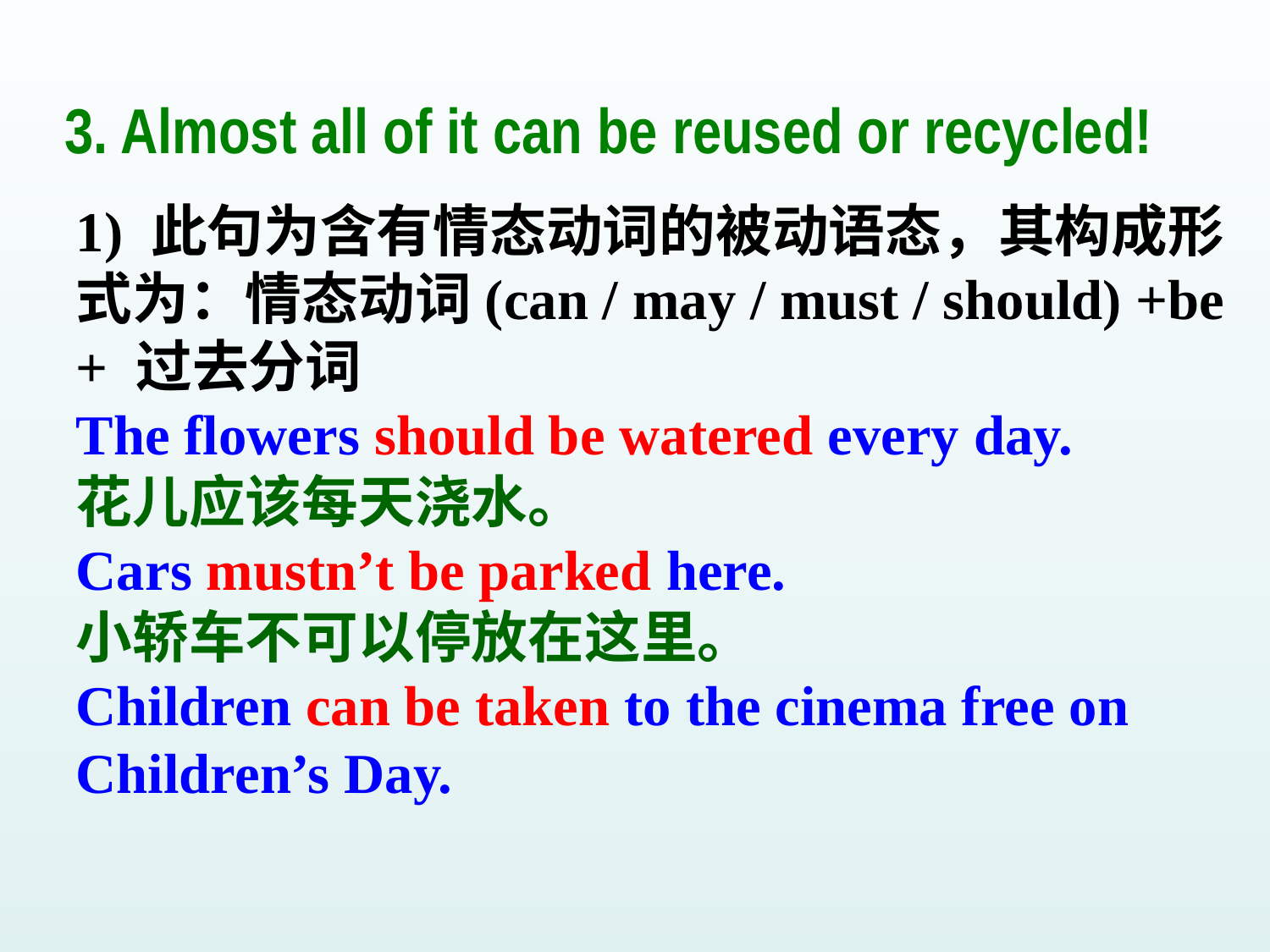

3. Almost all of it can be reused or recycled!
1) 此句为含有情态动词的被动语态，其构成形式为：情态动词(can / may / must / should) +be + 过去分词
The flowers should be watered every day.
花儿应该每天浇水。
Cars mustn’t be parked here.
小轿车不可以停放在这里。
Children can be taken to the cinema free on Children’s Day.